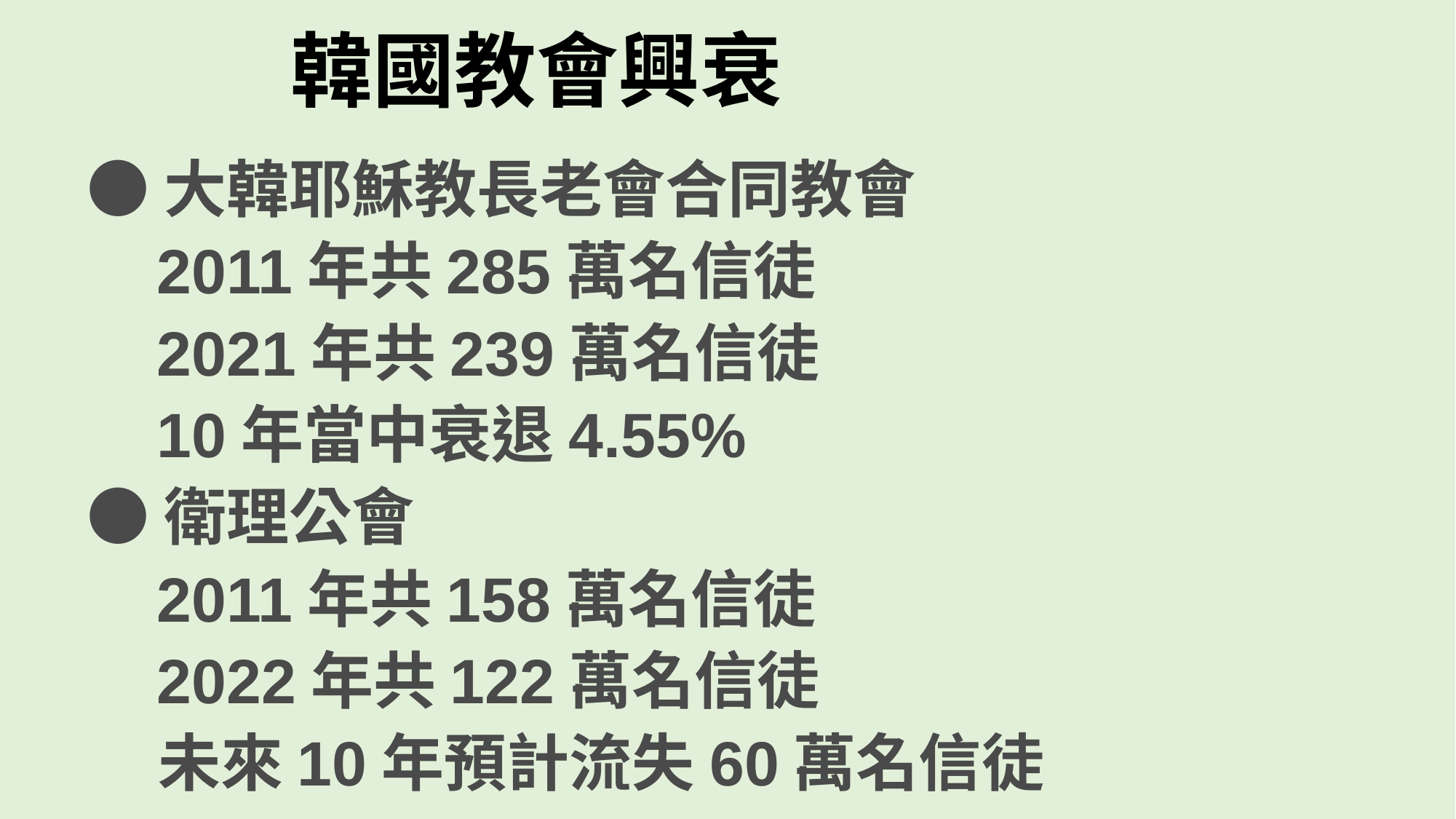

# 韓國教會興衰
●大韓耶穌教長老會合同教會
    2011年共285萬名信徒
    2021年共239萬名信徒
    10年當中衰退4.55%
●衛理公會
    2011年共158萬名信徒
    2022年共122萬名信徒
    未來10年預計流失60萬名信徒